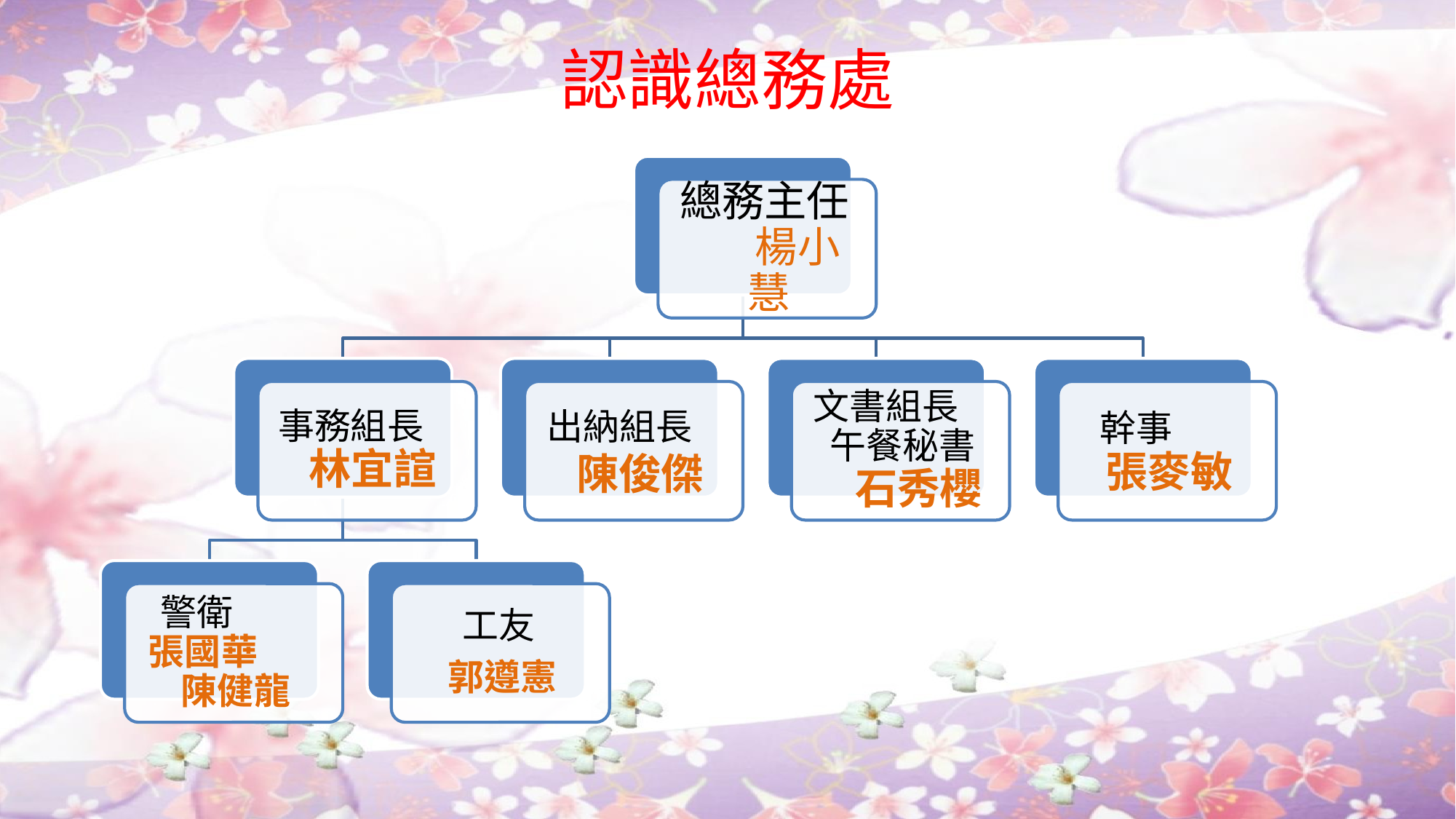

# 認識總務處
總務主任        楊小慧
事務組長       林宜諠
警衛            張國華         陳健龍
工友
郭遵憲
出納組長      陳俊傑
文書組長       午餐秘書       石秀櫻
幹事        張麥敏